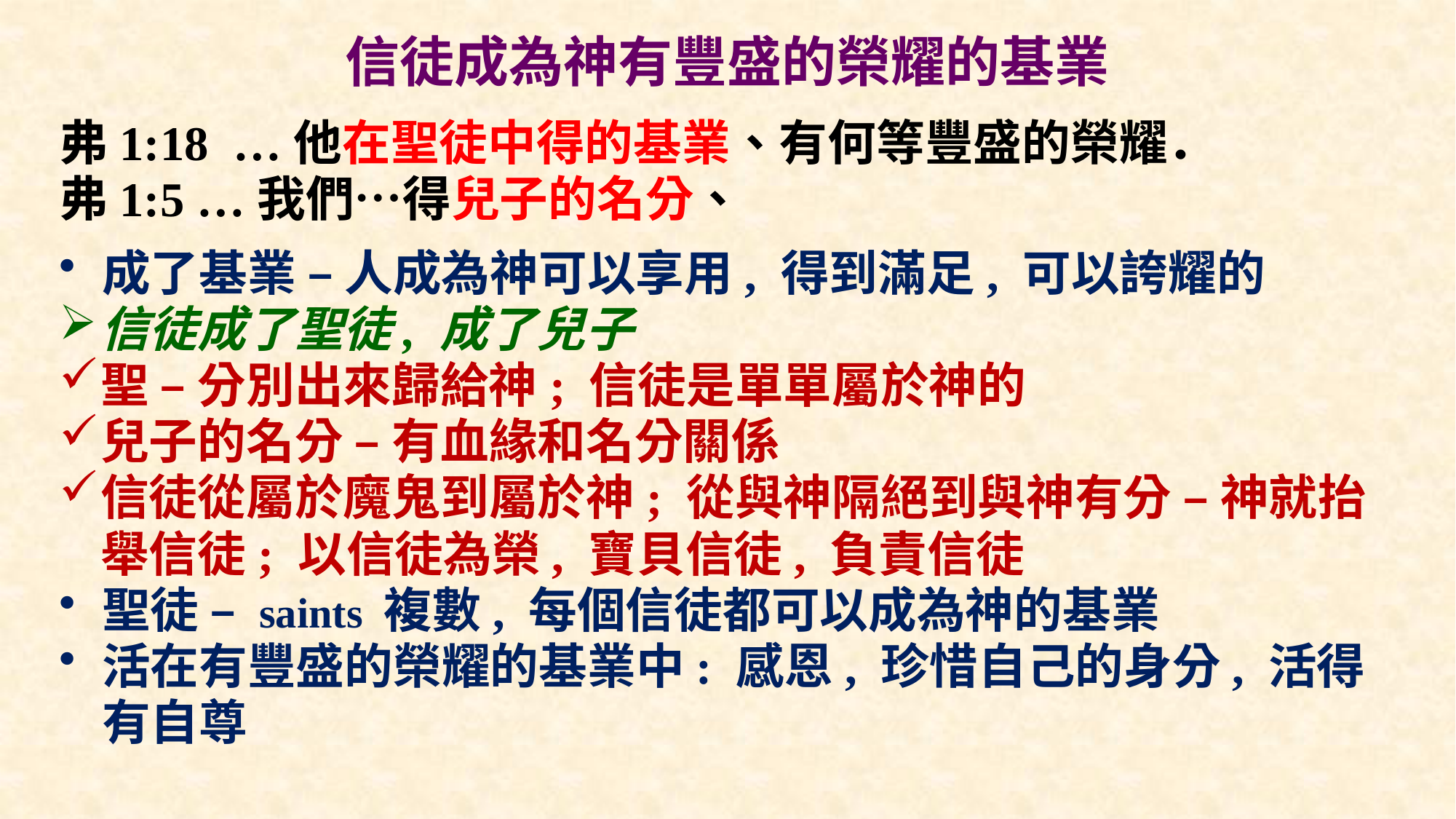

# 信徒成為神有豐盛的榮耀的基業
弗1:18  …他在聖徒中得的基業、有何等豐盛的榮耀．
弗1:5 …我們…得兒子的名分、
成了基業 – 人成為神可以享用, 得到滿足, 可以誇耀的
信徒成了聖徒, 成了兒子
聖 – 分別出來歸給神; 信徒是單單屬於神的
兒子的名分 – 有血緣和名分關係
信徒從屬於魔鬼到屬於神; 從與神隔絕到與神有分 – 神就抬舉信徒; 以信徒為榮, 寶貝信徒, 負責信徒
聖徒 – saints 複數, 每個信徒都可以成為神的基業
活在有豐盛的榮耀的基業中: 感恩, 珍惜自己的身分, 活得有自尊